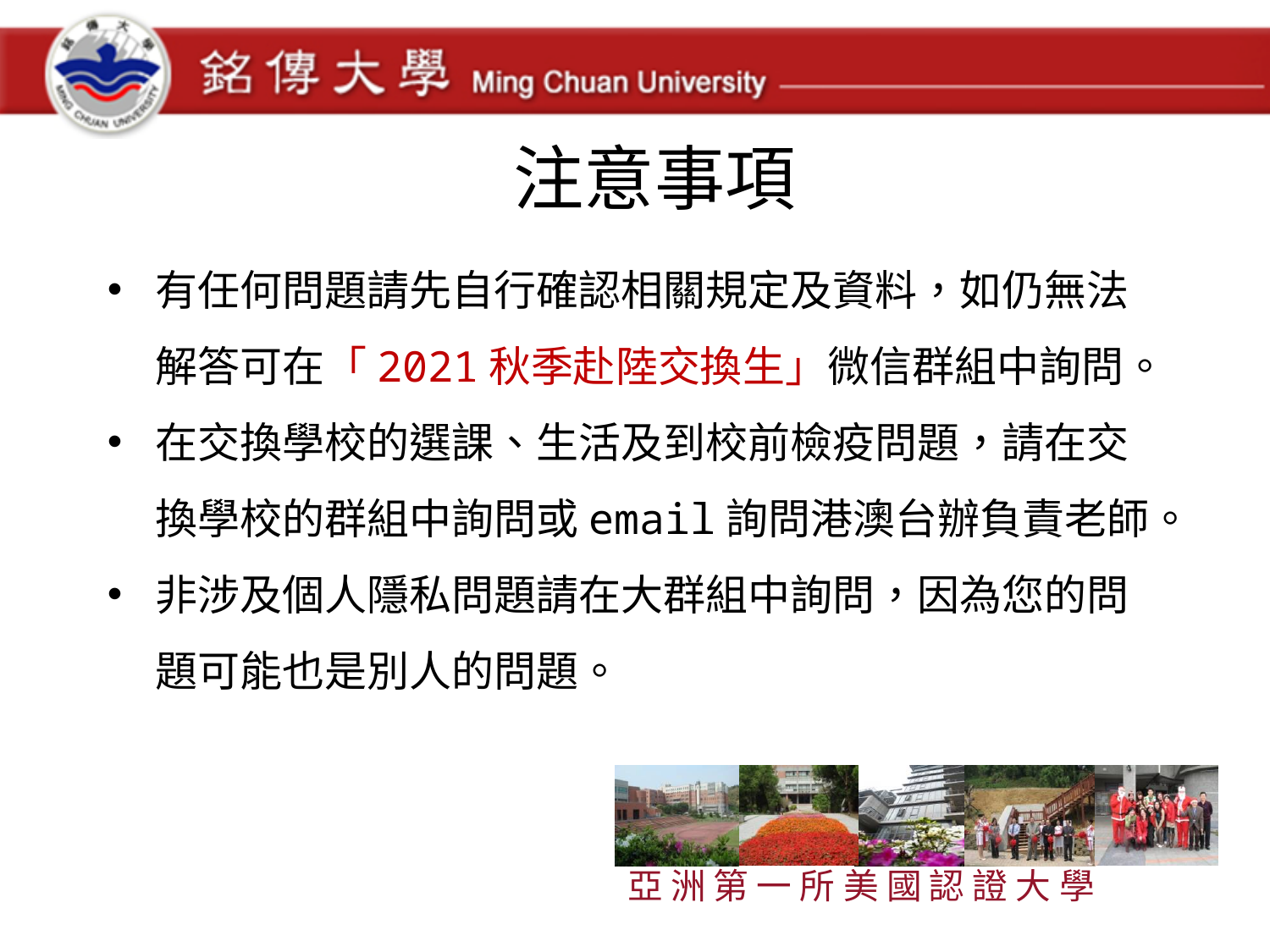

# 注意事項
有任何問題請先自行確認相關規定及資料，如仍無法解答可在「2021秋季赴陸交換生」微信群組中詢問。
在交換學校的選課、生活及到校前檢疫問題，請在交換學校的群組中詢問或email詢問港澳台辦負責老師。
非涉及個人隱私問題請在大群組中詢問，因為您的問題可能也是別人的問題。